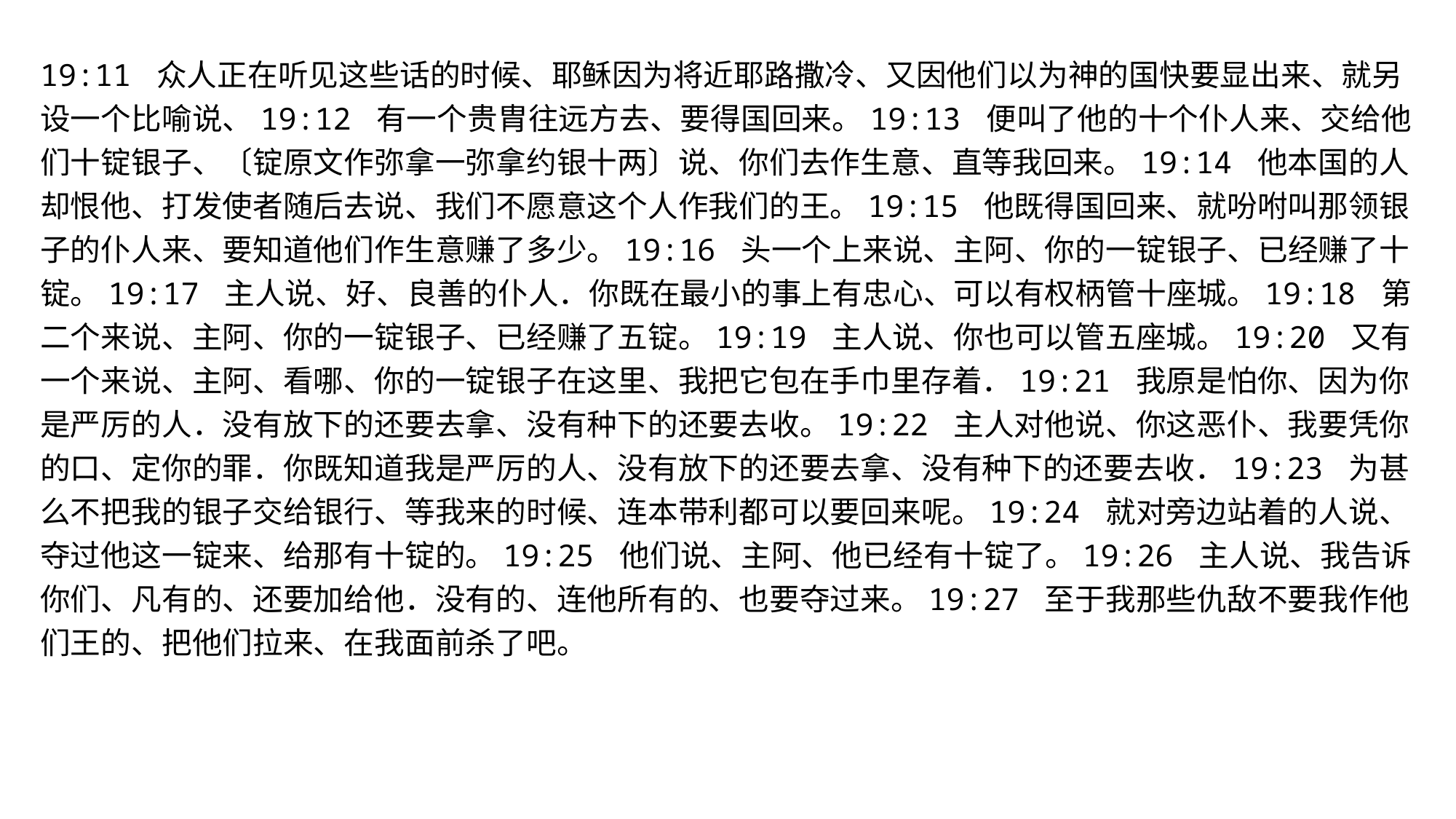

19:11 众人正在听见这些话的时候、耶稣因为将近耶路撒冷、又因他们以为神的国快要显出来、就另设一个比喻说、19:12 有一个贵胄往远方去、要得国回来。19:13 便叫了他的十个仆人来、交给他们十锭银子、〔锭原文作弥拿一弥拿约银十两〕说、你们去作生意、直等我回来。19:14 他本国的人却恨他、打发使者随后去说、我们不愿意这个人作我们的王。19:15 他既得国回来、就吩咐叫那领银子的仆人来、要知道他们作生意赚了多少。19:16 头一个上来说、主阿、你的一锭银子、已经赚了十锭。19:17 主人说、好、良善的仆人．你既在最小的事上有忠心、可以有权柄管十座城。19:18 第二个来说、主阿、你的一锭银子、已经赚了五锭。19:19 主人说、你也可以管五座城。19:20 又有一个来说、主阿、看哪、你的一锭银子在这里、我把它包在手巾里存着．19:21 我原是怕你、因为你是严厉的人．没有放下的还要去拿、没有种下的还要去收。19:22 主人对他说、你这恶仆、我要凭你的口、定你的罪．你既知道我是严厉的人、没有放下的还要去拿、没有种下的还要去收．19:23 为甚么不把我的银子交给银行、等我来的时候、连本带利都可以要回来呢。19:24 就对旁边站着的人说、夺过他这一锭来、给那有十锭的。19:25 他们说、主阿、他已经有十锭了。19:26 主人说、我告诉你们、凡有的、还要加给他．没有的、连他所有的、也要夺过来。19:27 至于我那些仇敌不要我作他们王的、把他们拉来、在我面前杀了吧。
#